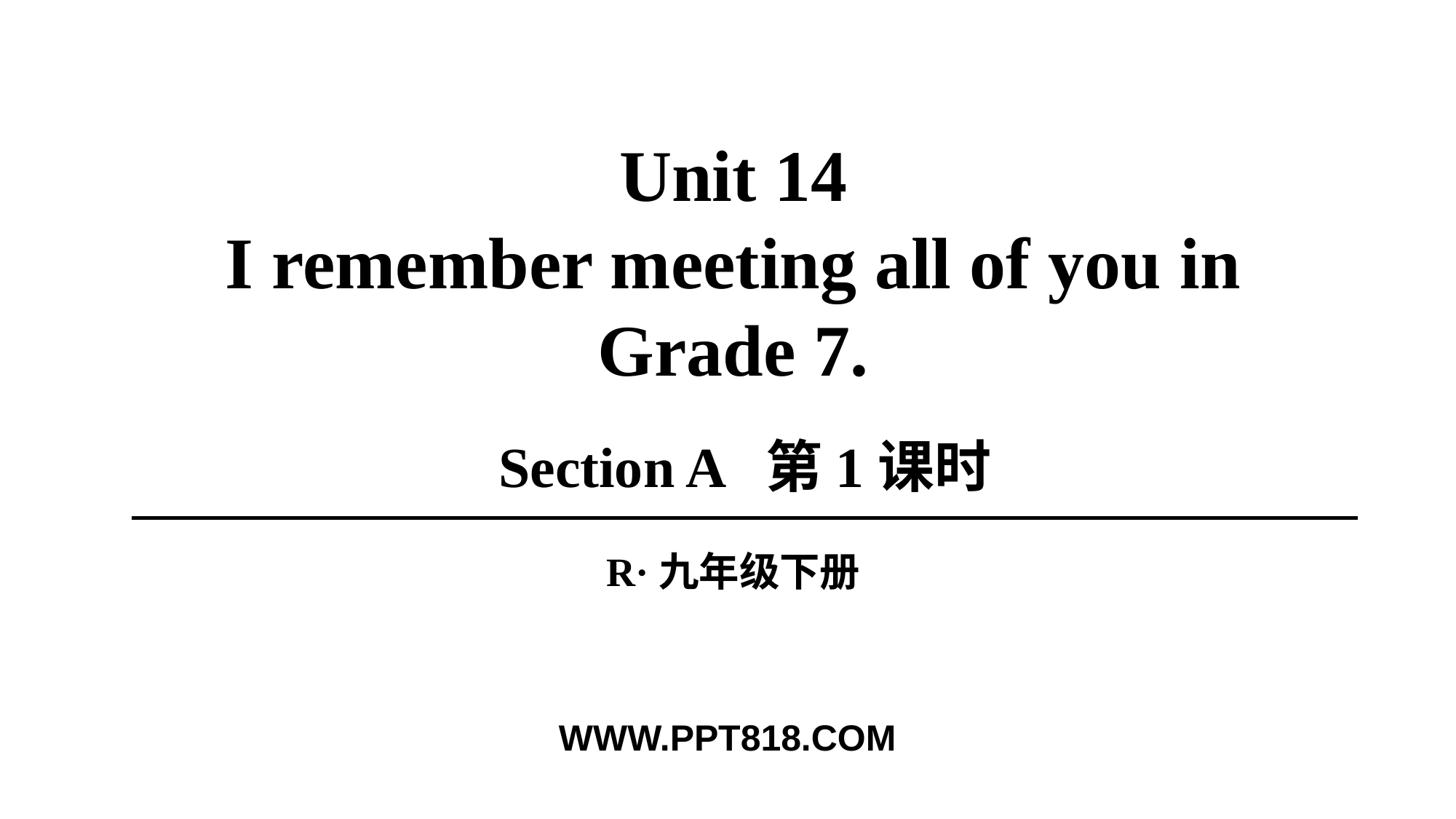

Unit 14
I remember meeting all of you in Grade 7.
Section A  第1课时
R·九年级下册
WWW.PPT818.COM